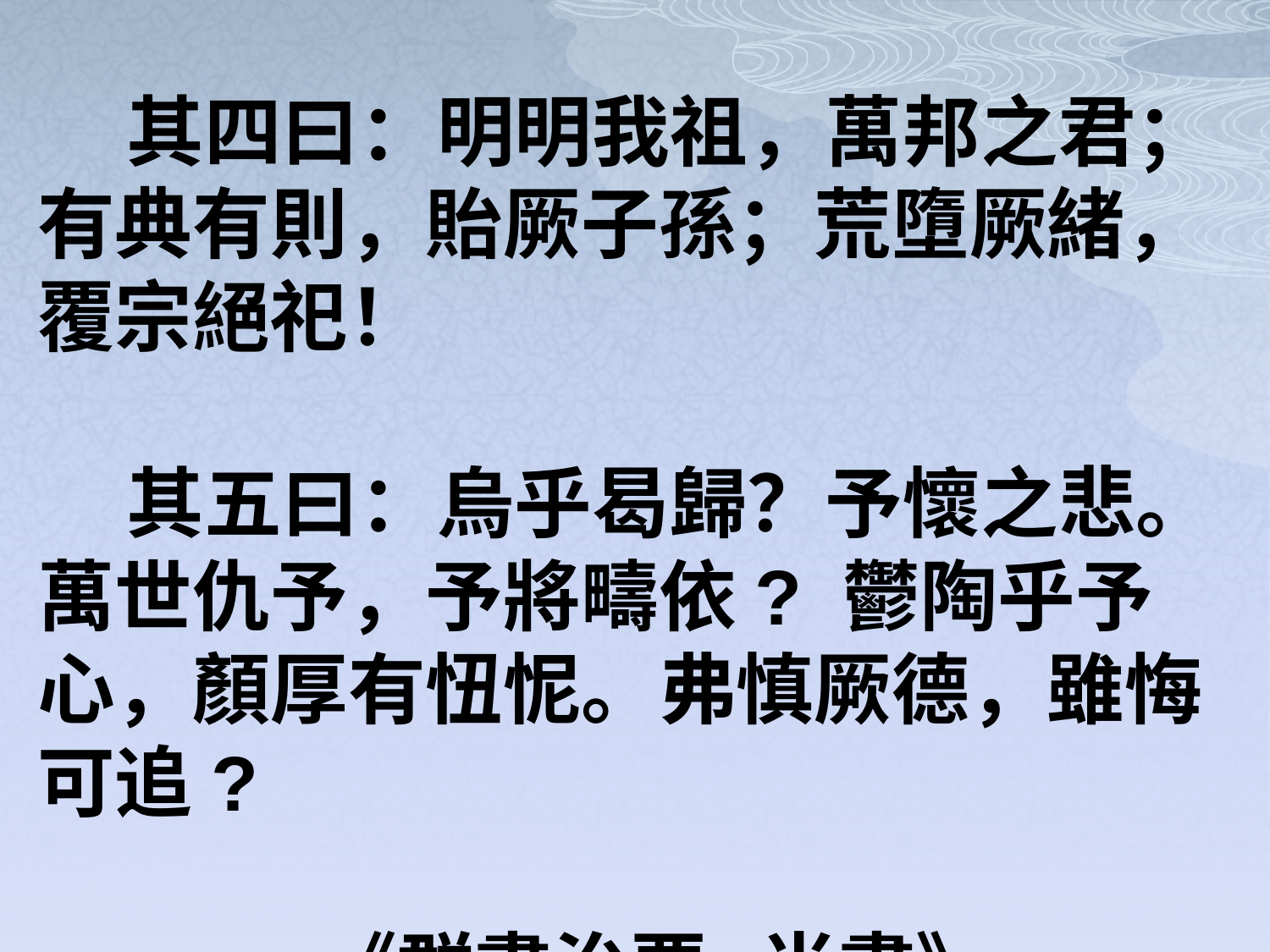

其四曰：明明我祖，萬邦之君； 有典有則，貽厥子孫；荒墮厥緒，
覆宗絕祀！

    其五曰：烏乎曷歸？予懷之悲。萬世仇予，予將疇依? 鬱陶乎予心，顏厚有忸怩。弗慎厥德，雖悔可追?

               《群書治要·尚書》